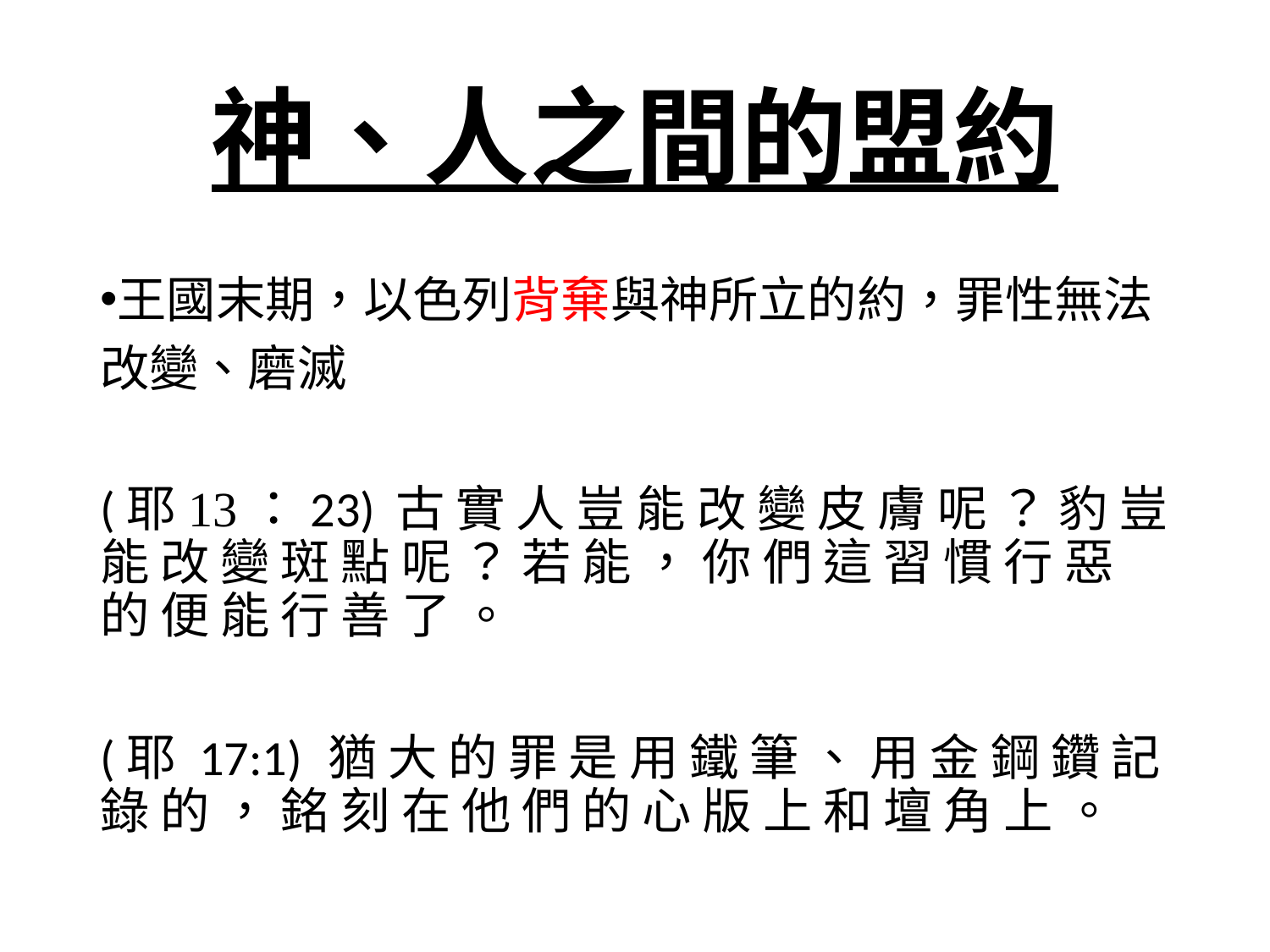

# 神、人之間的盟約
王國末期，以色列背棄與神所立的約，罪性無法改變、磨滅

(耶13：23) 古 實 人 豈 能 改 變 皮 膚 呢 ？ 豹 豈 能 改 變 斑 點 呢 ？ 若 能 ， 你 們 這 習 慣 行 惡 的 便 能 行 善 了 。

(耶 17:1) 猶 大 的 罪 是 用 鐵 筆 、 用 金 鋼 鑽 記 錄 的 ， 銘 刻 在 他 們 的 心 版 上 和 壇 角 上 。